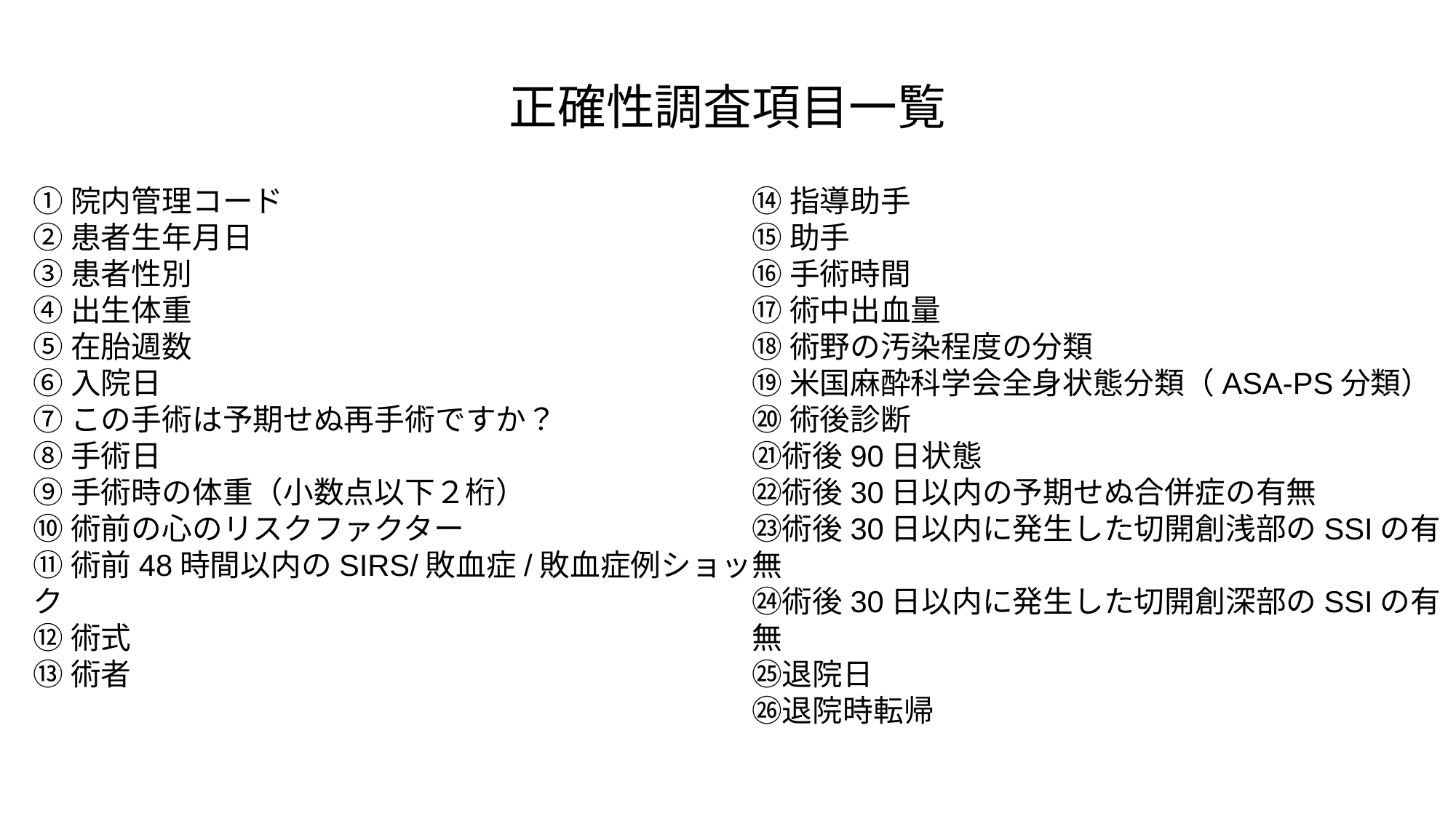

正確性調査項目一覧
①院内管理コード
②患者生年月日
③患者性別
④出生体重
⑤在胎週数
⑥入院日
⑦この手術は予期せぬ再手術ですか？
⑧手術日
⑨手術時の体重（小数点以下２桁）
⑩術前の心のリスクファクター
⑪術前48時間以内のSIRS/敗血症/敗血症例ショック
⑫術式
⑬術者
⑭指導助手
⑮助手
⑯手術時間
⑰術中出血量
⑱術野の汚染程度の分類
⑲米国麻酔科学会全身状態分類（ASA-PS分類）
⑳術後診断
㉑術後90日状態
㉒術後30日以内の予期せぬ合併症の有無
㉓術後30日以内に発生した切開創浅部のSSIの有無
㉔術後30日以内に発生した切開創深部のSSIの有無
㉕退院日
㉖退院時転帰